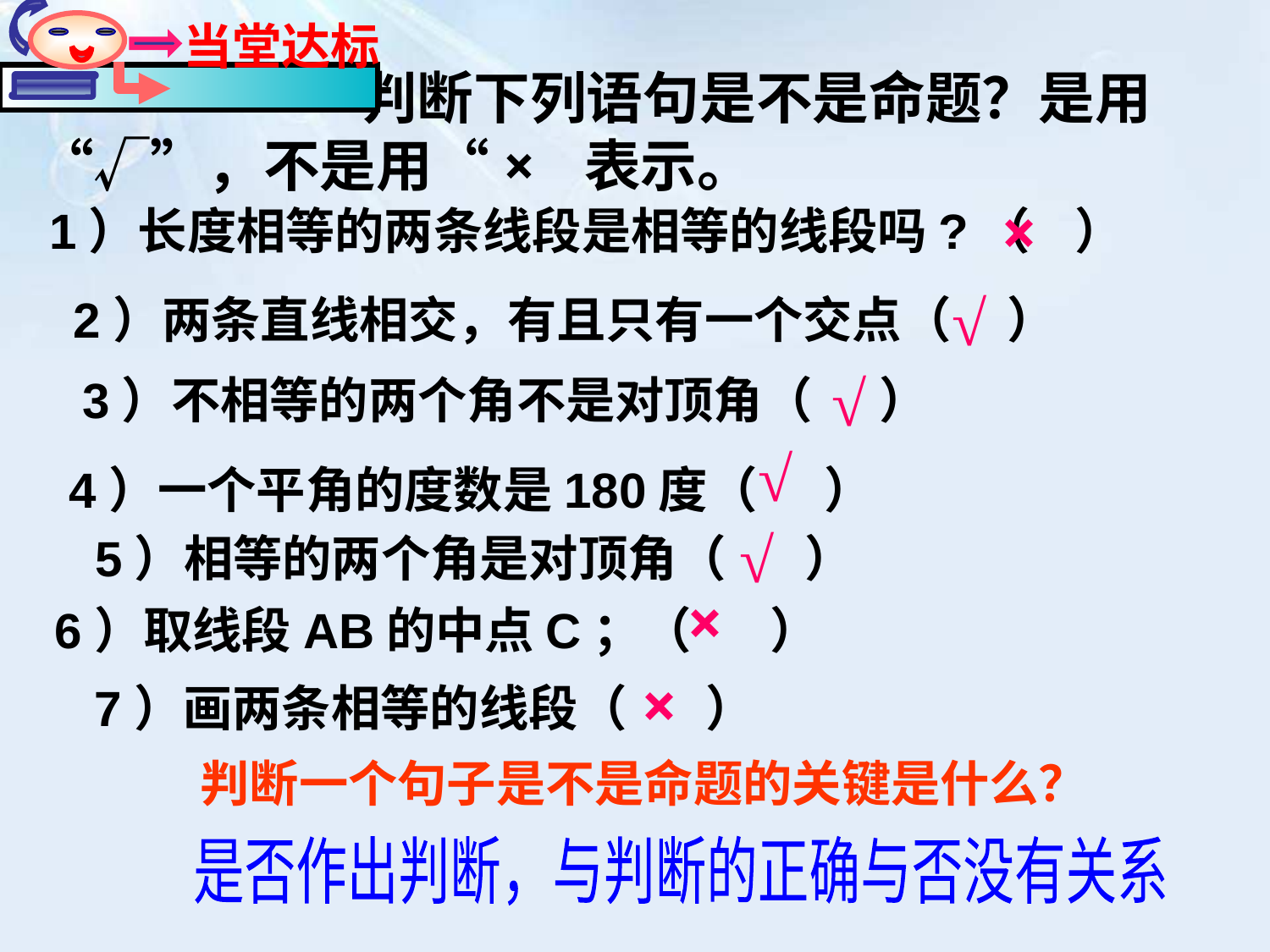

当堂达标

                        判断下列语句是不是命题？是用“√”，不是用“× 表示。
×
1）长度相等的两条线段是相等的线段吗?（    ）
√
2）两条直线相交，有且只有一个交点（     ）
√
3）不相等的两个角不是对顶角（      ）
√
4）一个平角的度数是180度（      ）
√
5）相等的两个角是对顶角（       ）
×
6）取线段AB的中点C；（       ）
×
7）画两条相等的线段（       ）
判断一个句子是不是命题的关键是什么？
是否作出判断，与判断的正确与否没有关系